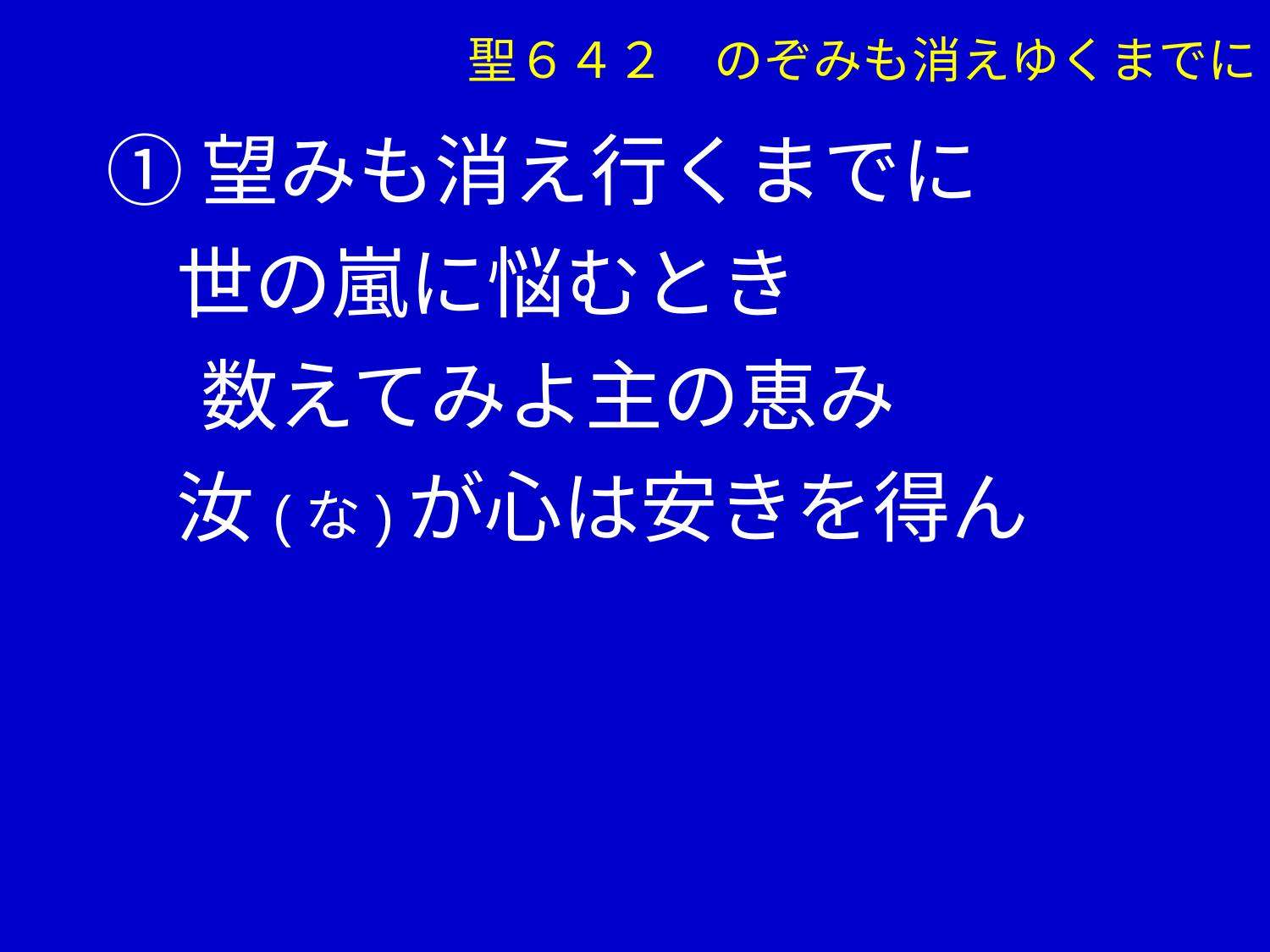

聖６４２　のぞみも消えゆくまでに
①望みも消え行くまでに
   世の嵐に悩むとき
　 数えてみよ主の恵み
   汝(な)が心は安きを得ん